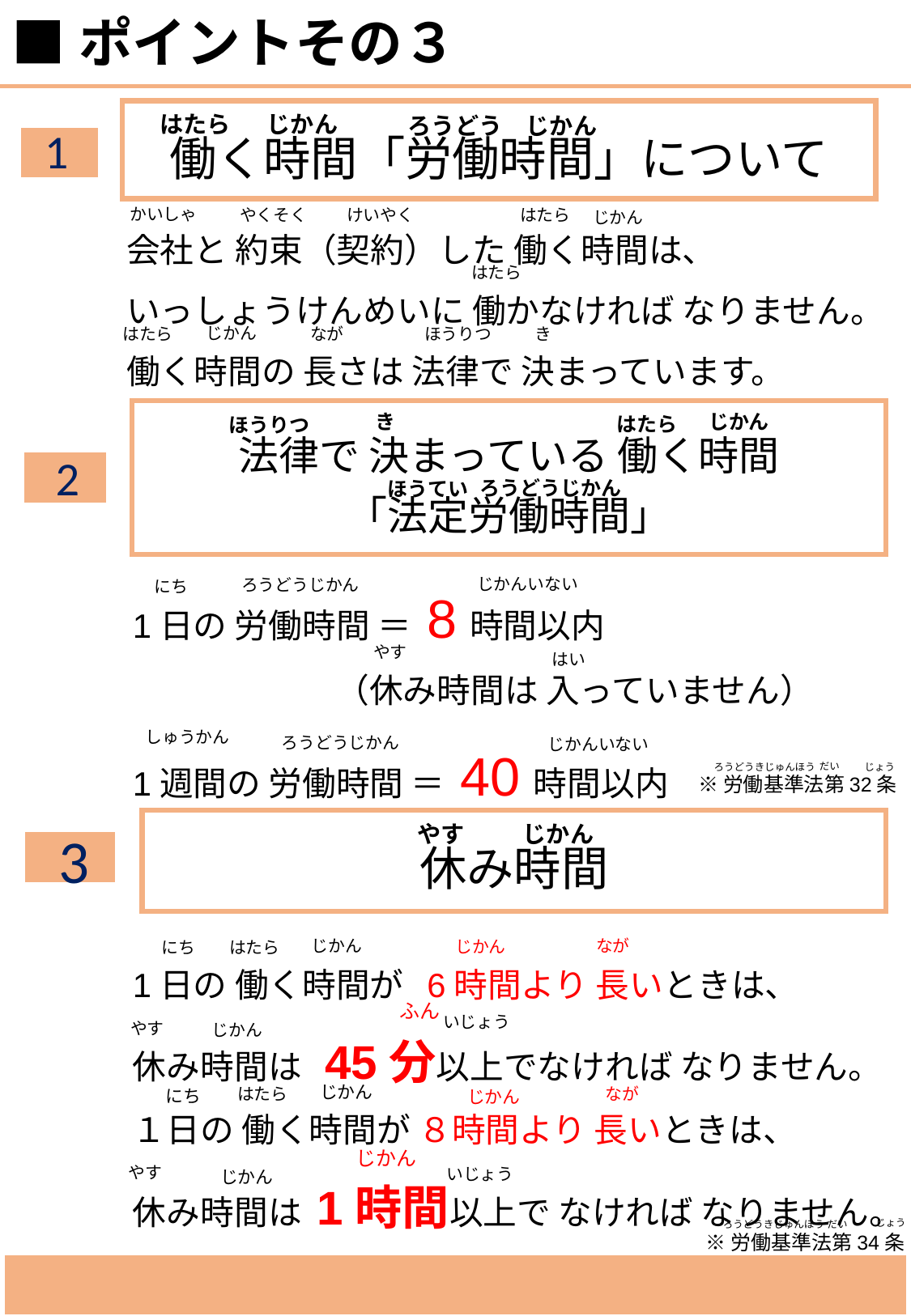

■ポイントその３
働く時間「労働時間」について

じかん
はたら
ろうどう　じかん
1

かいしゃ
やくそく
けいやく
はたら
じかん
会社と 約束（契約）した 働く時間は、
いっしょうけんめいに 働かなければ なりません。
働く時間の 長さは 法律で 決まっています。
はたら
じかん
ほうりつ
なが
はたら
き
法律で 決まっている 働く時間
「法定労働時間」
じかん
き
はたら
ほうりつ
2

ろうどうじかん
ほうてい
1日の 労働時間 ＝ 8時間以内
　　　　　　（休み時間は 入っていません）
1週間の 労働時間 ＝ 40時間以内
　　　　　　（休み時間は 入っていません）
じかんいない
ろうどうじかん
にち
やす
はい
しゅうかん
ろうどうじかん
じかんいない
だい
ろうどうきじゅんほう
じょう
※労働基準法第32条
休み時間

やす
じかん
3

じかん
なが
じかん
はたら
にち
1日の 働く時間が  6時間より 長いときは、
休み時間は  45分以上でなければ なりません。
１日の 働く時間が ８時間より 長いときは、
休み時間は 1時間以上で なければ なりません。
ふん
いじょう
やす
じかん
じかん
なが
はたら
にち
じかん
じかん
やす
いじょう
じかん
じょう
ろうどうきじゅんほう
だい
※労働基準法第34条